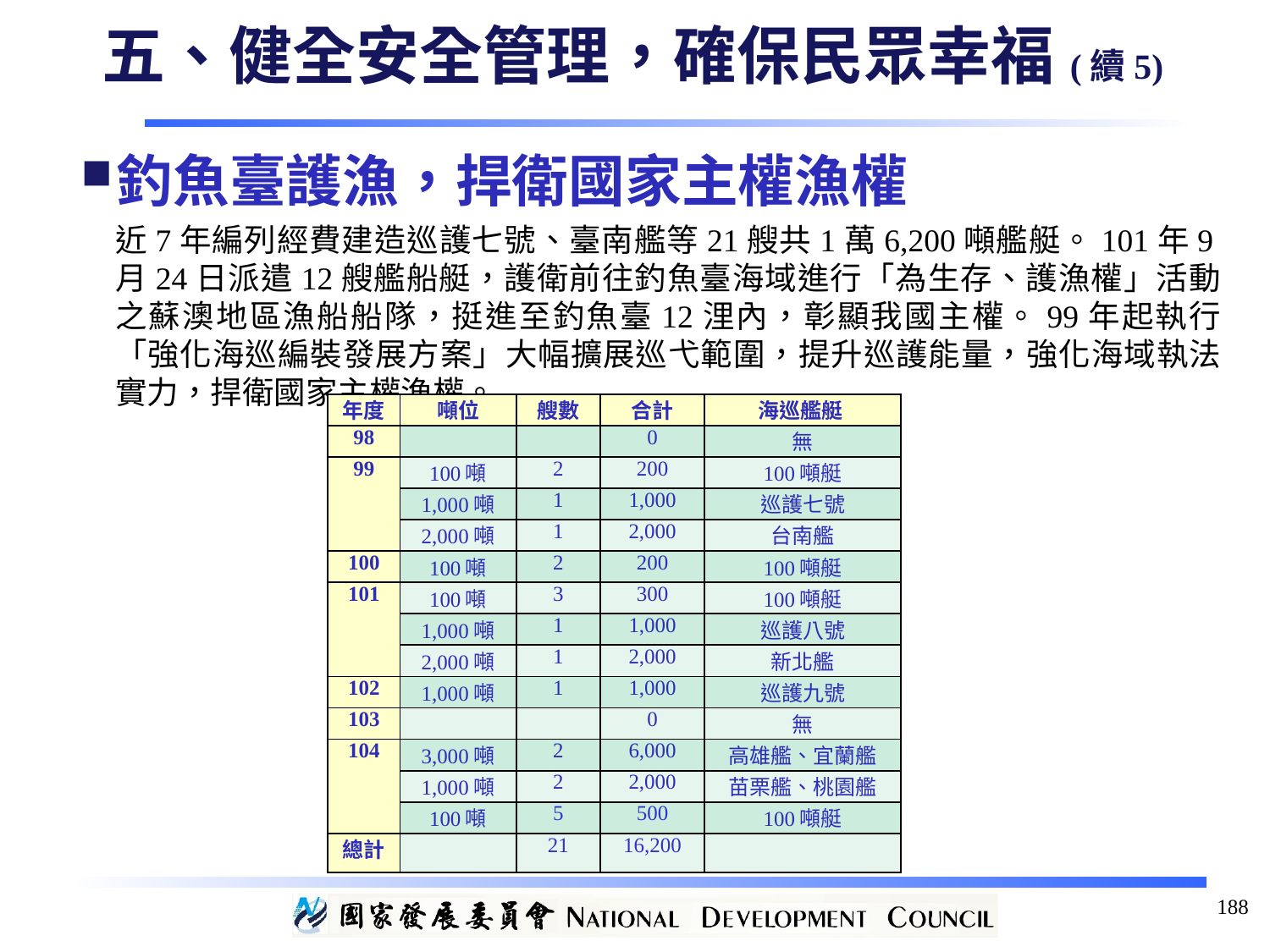

五、健全安全管理，確保民眾幸福(續5)
釣魚臺護漁，捍衛國家主權漁權
近7年編列經費建造巡護七號、臺南艦等21艘共1萬6,200噸艦艇。101年9月24日派遣12艘艦船艇，護衛前往釣魚臺海域進行「為生存、護漁權」活動之蘇澳地區漁船船隊，挺進至釣魚臺12浬內，彰顯我國主權。99年起執行「強化海巡編裝發展方案」大幅擴展巡弋範圍，提升巡護能量，強化海域執法實力，捍衛國家主權漁權。

| 年度 | 噸位 | 艘數 | 合計 | 海巡艦艇 |
| --- | --- | --- | --- | --- |
| 98 |  |  | 0 | 無 |
| 99 | 100噸 | 2 | 200 | 100噸艇 |
|  | 1,000噸 | 1 | 1,000 | 巡護七號 |
|  | 2,000噸 | 1 | 2,000 | 台南艦 |
| 100 | 100噸 | 2 | 200 | 100噸艇 |
| 101 | 100噸 | 3 | 300 | 100噸艇 |
|  | 1,000噸 | 1 | 1,000 | 巡護八號 |
|  | 2,000噸 | 1 | 2,000 | 新北艦 |
| 102 | 1,000噸 | 1 | 1,000 | 巡護九號 |
| 103 |  |  | 0 | 無 |
| 104 | 3,000噸 | 2 | 6,000 | 高雄艦、宜蘭艦 |
|  | 1,000噸 | 2 | 2,000 | 苗栗艦、桃園艦 |
|  | 100噸 | 5 | 500 | 100噸艇 |
| 總計 |  | 21 | 16,200 |  |
188